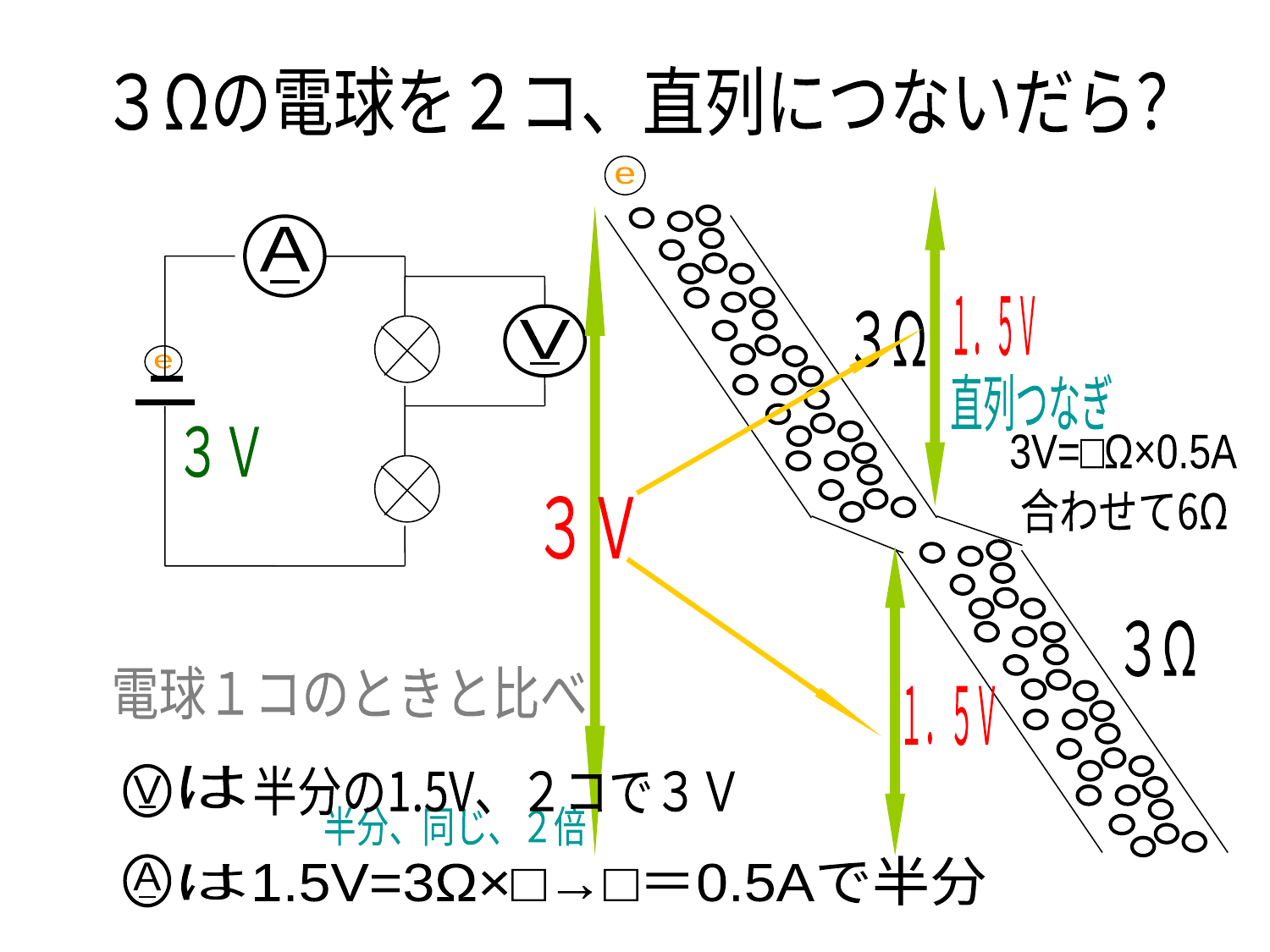

３Ωの電球を２コ、直列につないだら？

e

３Ω
直列つなぎ
３Ω

Ａ
－

Ｖ
－

－
－

３Ｖ
１．５Ｖ

e

3V=□Ω×0.5A
合わせて6Ω
３Ｖ

電球１コのときと比べ
１．５Ｖ

Ｖ
－
は
半分の1.5V、２コで３Ｖ
半分、同じ、２倍

Ａ
－
は
1.5V=3Ω×□→□＝0.5Aで半分